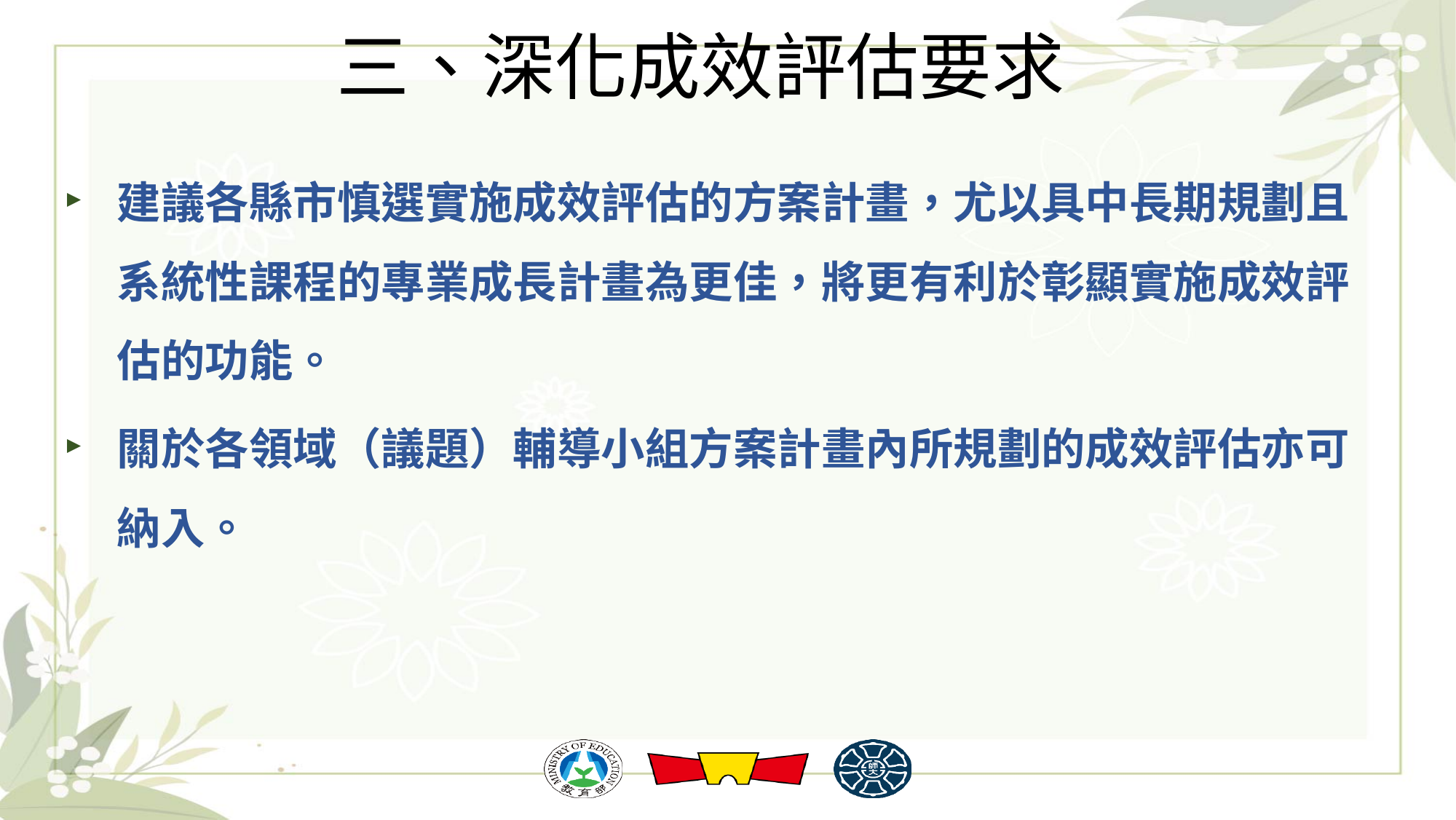

三、深化成效評估要求
建議各縣市慎選實施成效評估的方案計畫，尤以具中長期規劃且系統性課程的專業成長計畫為更佳，將更有利於彰顯實施成效評估的功能。
關於各領域（議題）輔導小組方案計畫內所規劃的成效評估亦可納入。